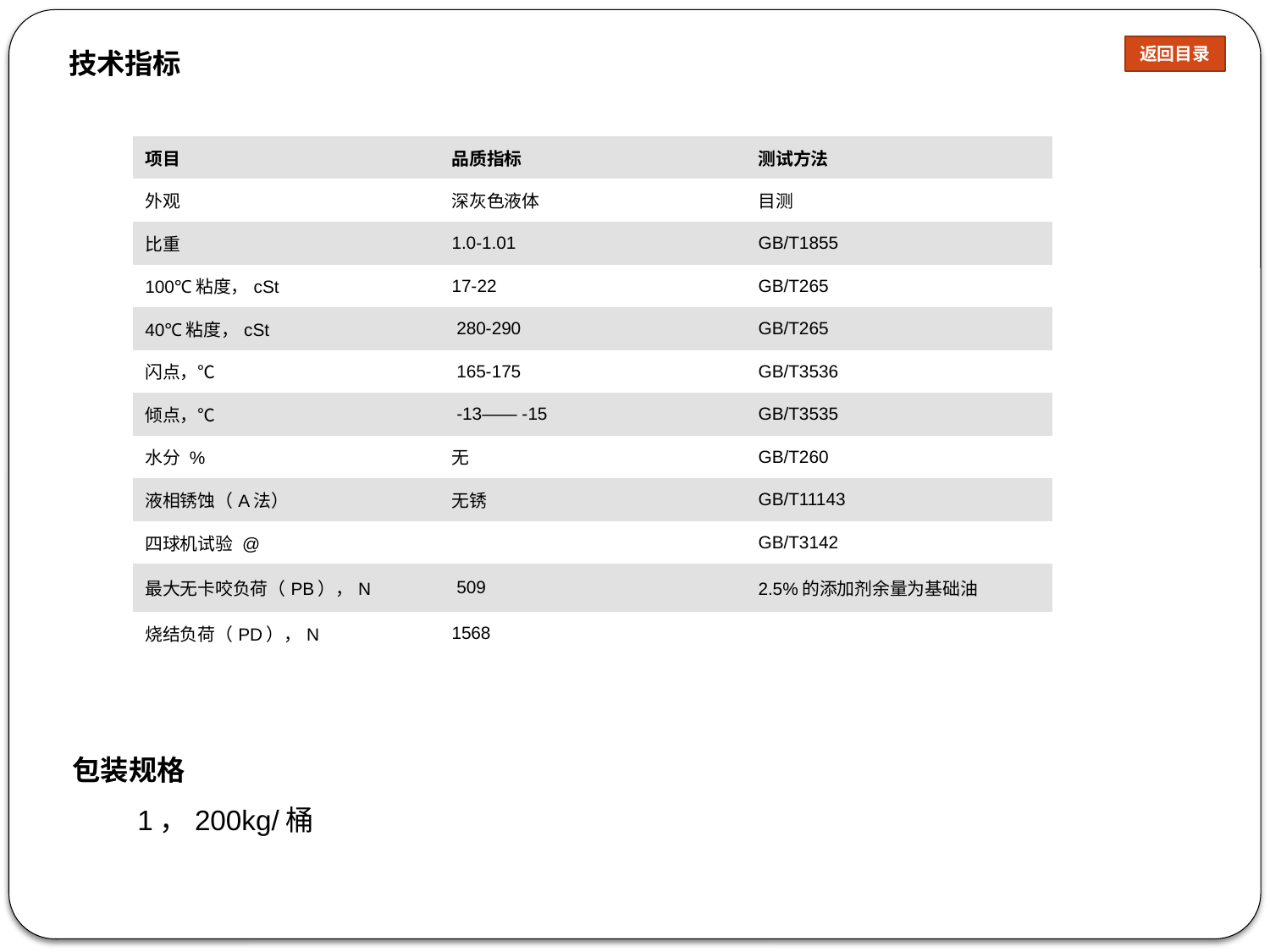

返回目录
技术指标
| 项目 | 品质指标 | 测试方法 |
| --- | --- | --- |
| 外观 | 深灰色液体 | 目测 |
| 比重 | 1.0-1.01 | GB/T1855 |
| 100℃粘度，cSt | 17-22 | GB/T265 |
| 40℃粘度，cSt | 280-290 | GB/T265 |
| 闪点，℃ | 165-175 | GB/T3536 |
| 倾点，℃ | -13—— -15 | GB/T3535 |
| 水分 % | 无 | GB/T260 |
| 液相锈蚀（A法） | 无锈 | GB/T11143 |
| 四球机试验 @ |  | GB/T3142 |
| 最大无卡咬负荷（PB），N | 509 | 2.5%的添加剂余量为基础油 |
| 烧结负荷（PD），N | 1568 |  |

包装规格
1，200kg/桶